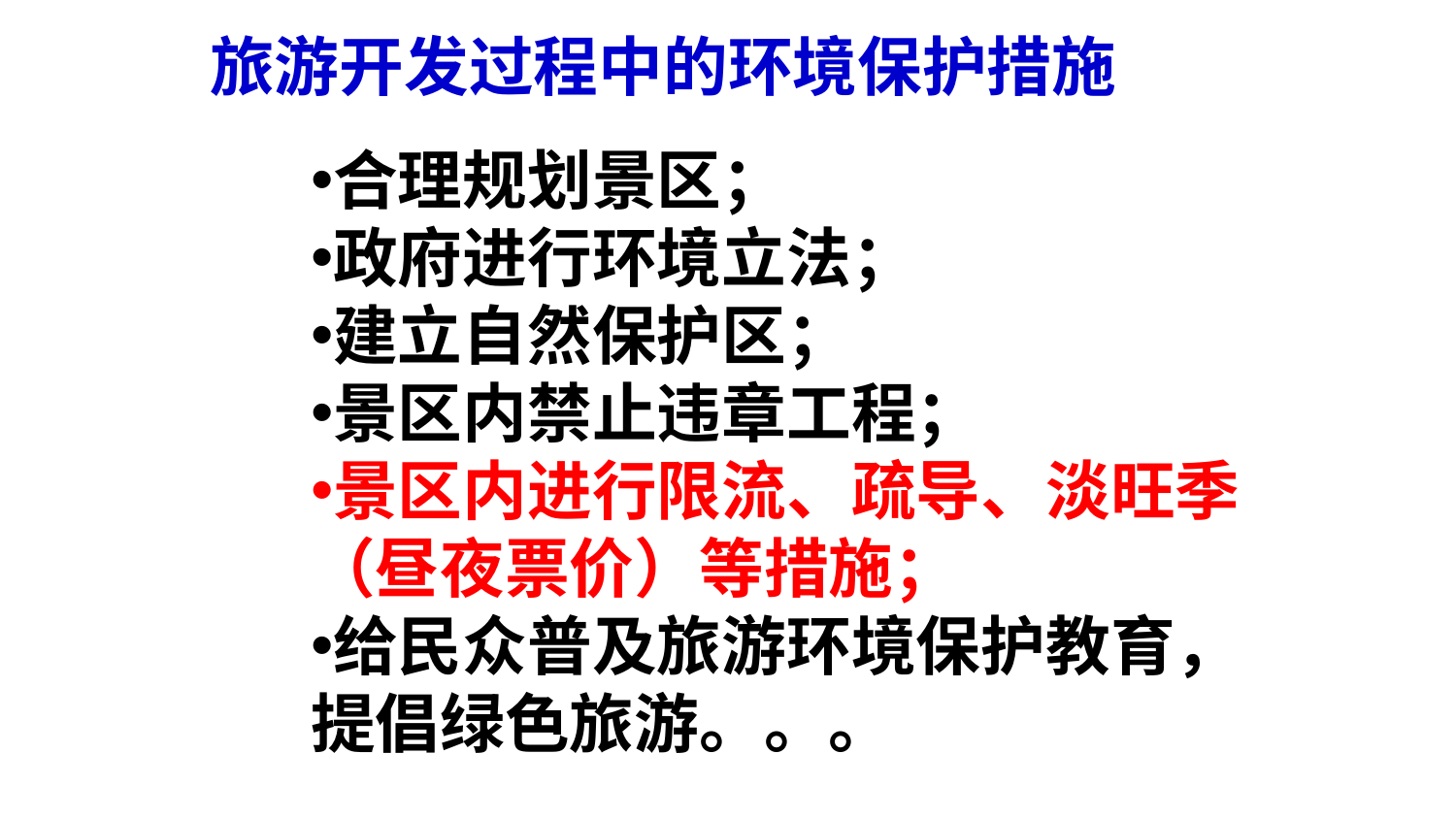

旅游开发过程中的环境保护措施
合理规划景区；
政府进行环境立法；
建立自然保护区；
景区内禁止违章工程；
景区内进行限流、疏导、淡旺季（昼夜票价）等措施；
给民众普及旅游环境保护教育，提倡绿色旅游。。。